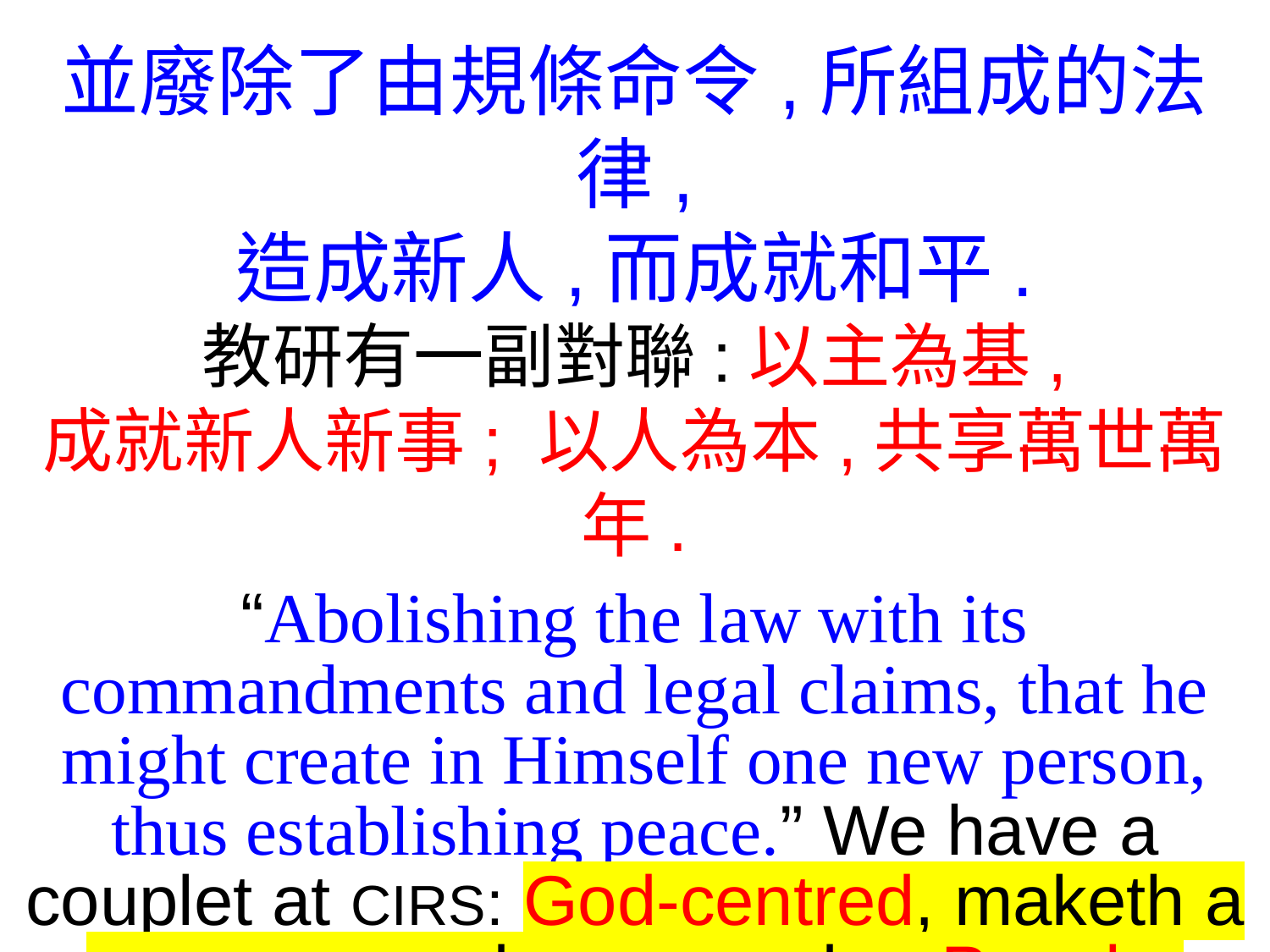

並廢除了由規條命令,所組成的法律,
造成新人,而成就和平.
教研有一副對聯:以主為基,
成就新人新事; 以人為本,共享萬世萬年.
“Abolishing the law with its commandments and legal claims, that he might create in Himself one new person, thus establishing peace.” We have a couplet at CIRS: God-centred, maketh a new man and a new order; People-centred, maketh peace for all eternity.